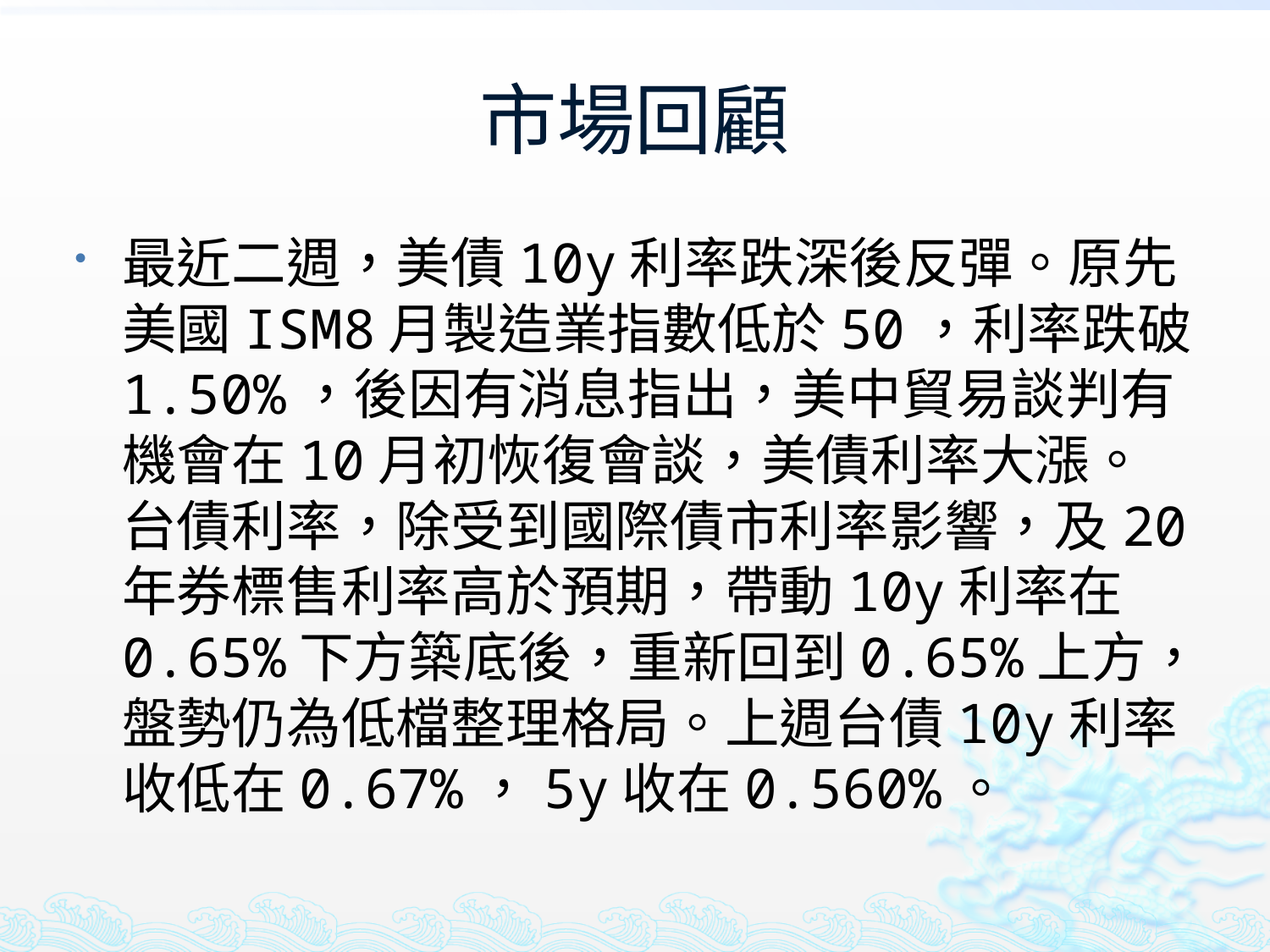

# 市場回顧
最近二週，美債10y利率跌深後反彈。原先美國ISM8月製造業指數低於50，利率跌破1.50%，後因有消息指出，美中貿易談判有機會在10月初恢復會談，美債利率大漲。台債利率，除受到國際債市利率影響，及20年券標售利率高於預期，帶動10y利率在0.65%下方築底後，重新回到0.65%上方，盤勢仍為低檔整理格局。上週台債10y利率收低在0.67%，5y收在0.560%。